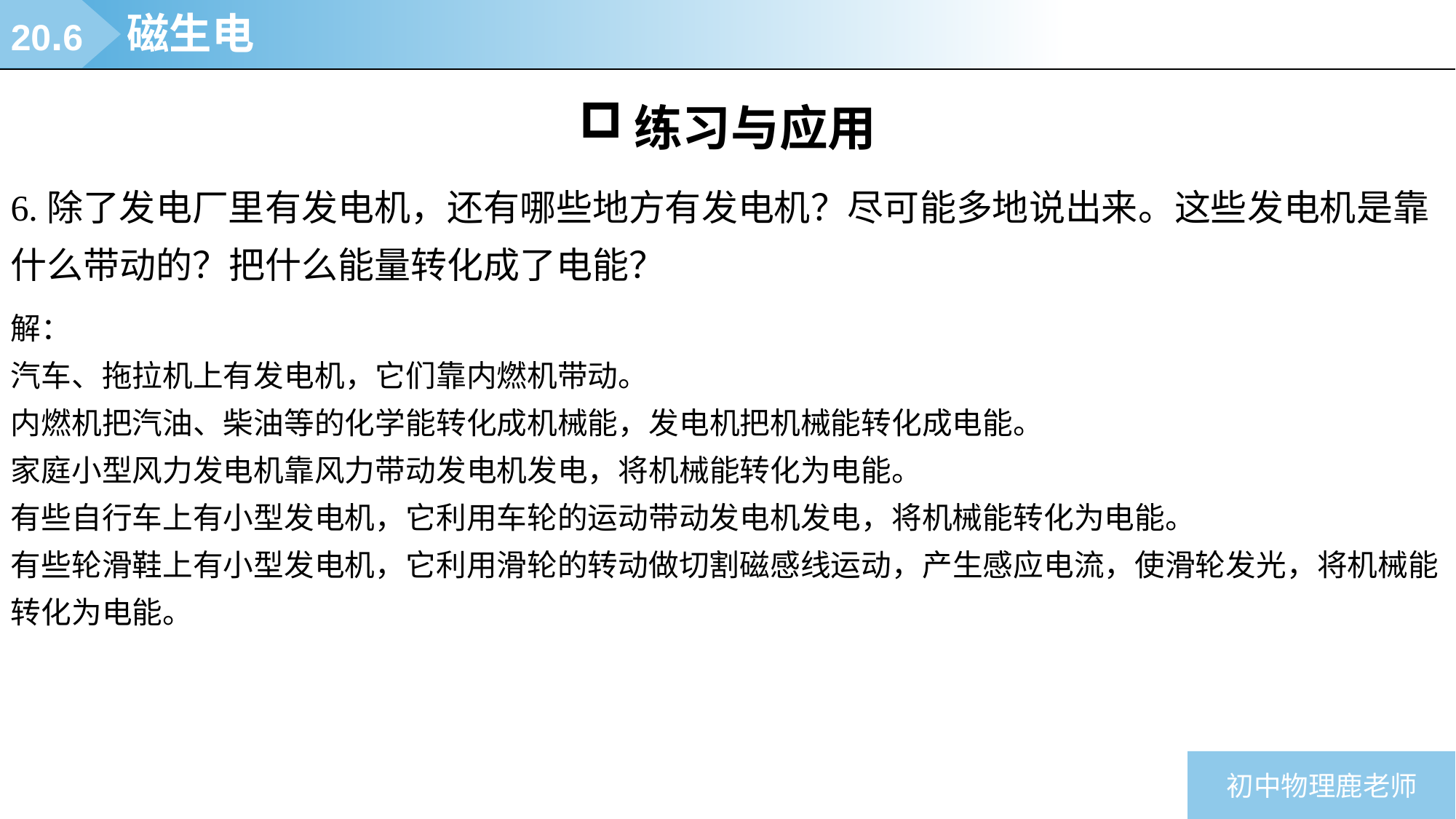

20.6
磁生电
练习与应用
6.除了发电厂里有发电机，还有哪些地方有发电机？尽可能多地说出来。这些发电机是靠什么带动的？把什么能量转化成了电能？
解：
汽车、拖拉机上有发电机，它们靠内燃机带动。
内燃机把汽油、柴油等的化学能转化成机械能，发电机把机械能转化成电能。
家庭小型风力发电机靠风力带动发电机发电，将机械能转化为电能。
有些自行车上有小型发电机，它利用车轮的运动带动发电机发电，将机械能转化为电能。
有些轮滑鞋上有小型发电机，它利用滑轮的转动做切割磁感线运动，产生感应电流，使滑轮发光，将机械能转化为电能。
初中物理鹿老师